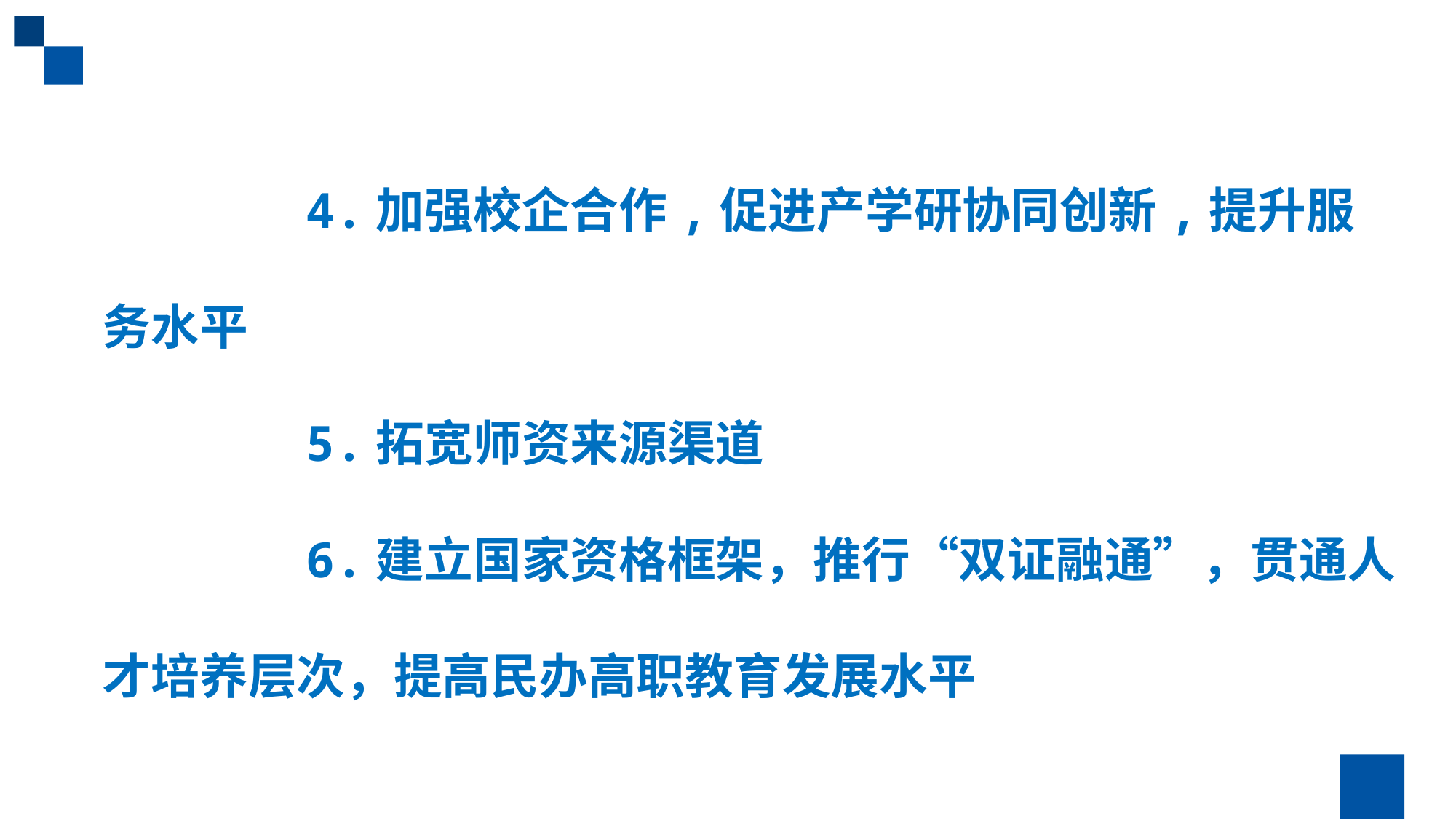

4.加强校企合作,促进产学研协同创新,提升服务水平
       5.拓宽师资来源渠道
       6.建立国家资格框架，推行“双证融通”，贯通人才培养层次，提高民办高职教育发展水平

135